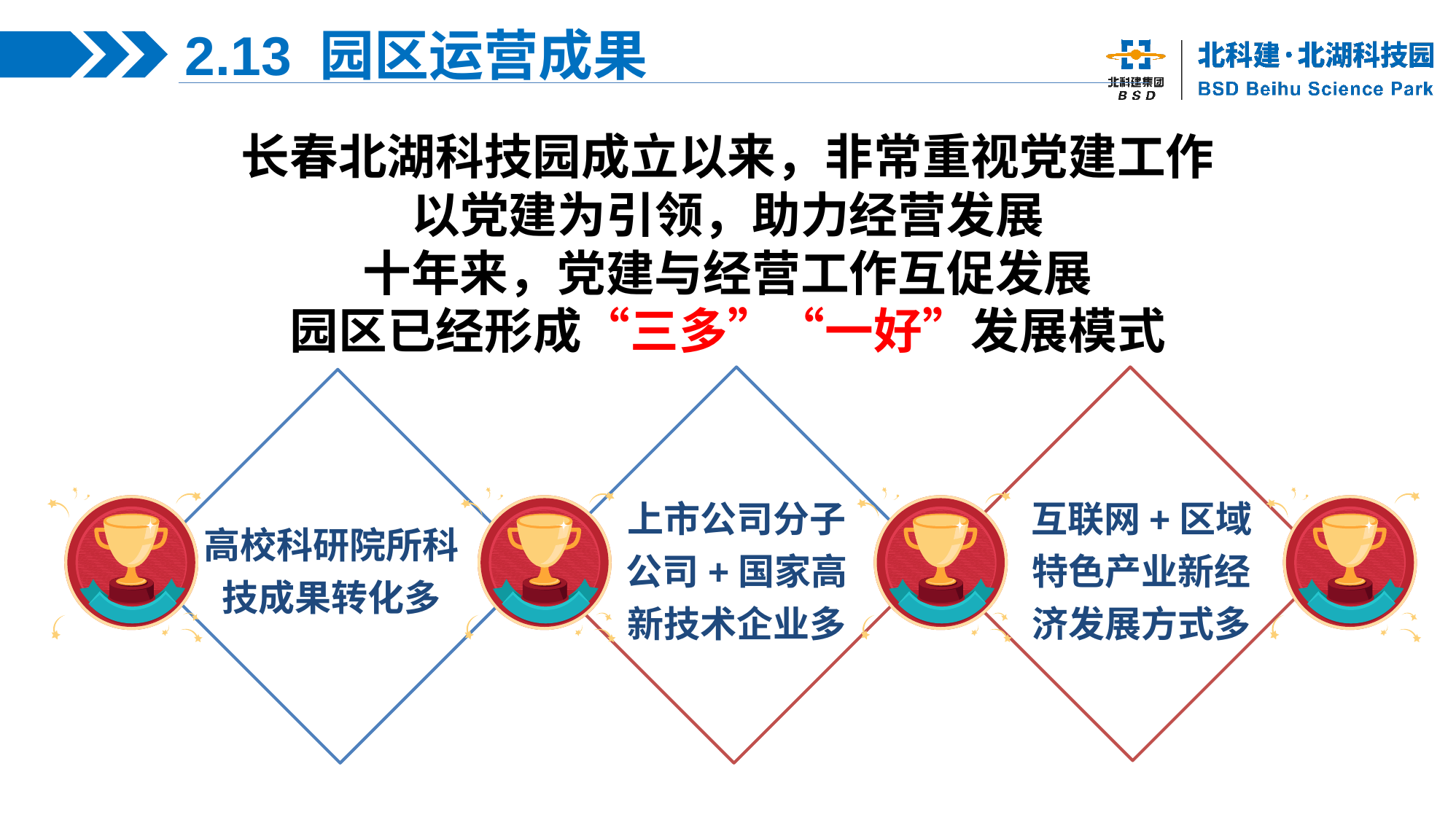

2.13 园区运营成果

长春北湖科技园成立以来，非常重视党建工作
以党建为引领，助力经营发展
十年来，党建与经营工作互促发展
园区已经形成“三多”“一好”发展模式

上市公司分子公司+国家高新技术企业多

互联网+区域特色产业新经济发展方式多

高校科研院所科技成果转化多